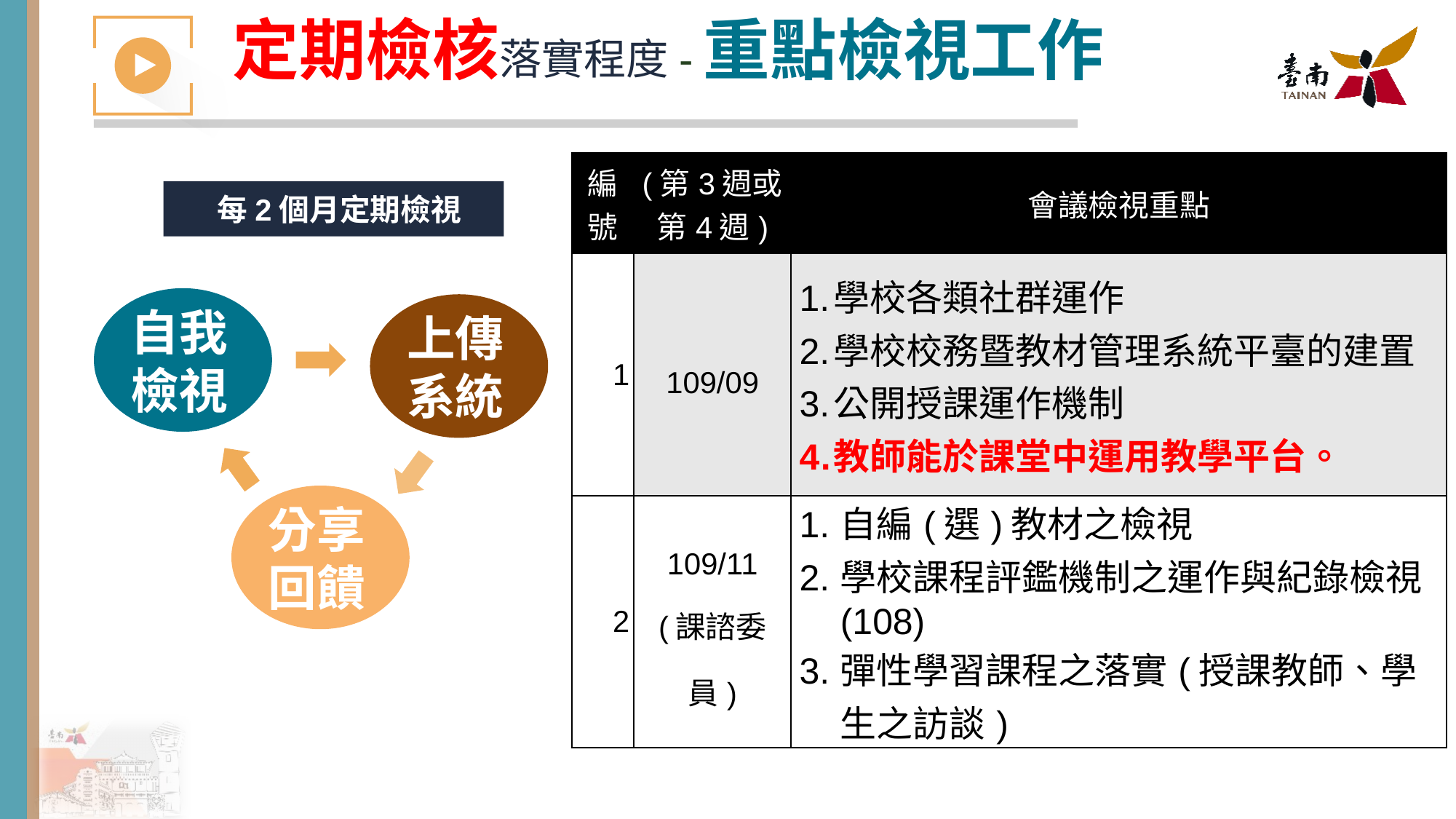

# 定期檢核落實程度-重點檢視工作
| 編號 | (第3週或第4週) | 會議檢視重點 |
| --- | --- | --- |
| 1 | 109/09 | 學校各類社群運作 學校校務暨教材管理系統平臺的建置 公開授課運作機制 教師能於課堂中運用教學平台。 |
| 2 | 109/11 (課諮委員) | 自編(選)教材之檢視 學校課程評鑑機制之運作與紀錄檢視(108) 彈性學習課程之落實(授課教師、學生之訪談) |

每2個月定期檢視
自我檢視
上傳系統

分享回饋